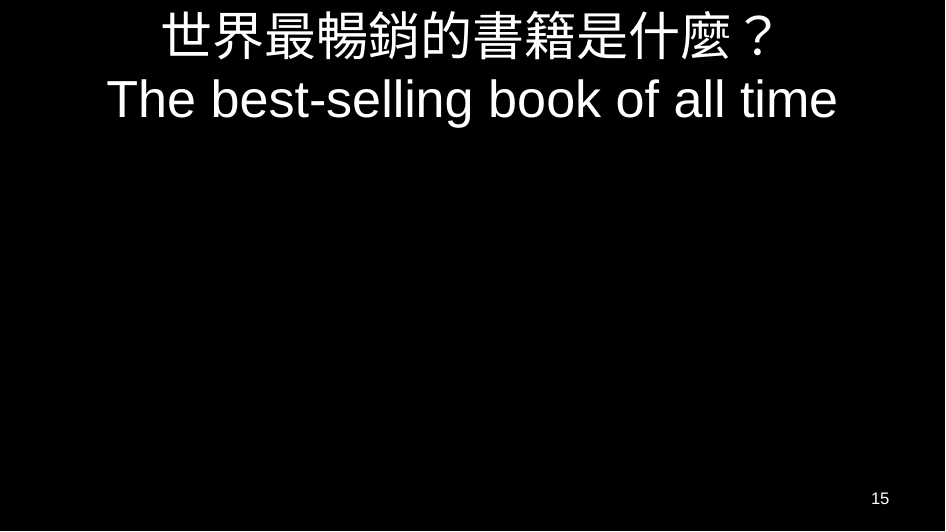

# 世界最暢銷的書籍是什麼？ The best-selling book of all time

15